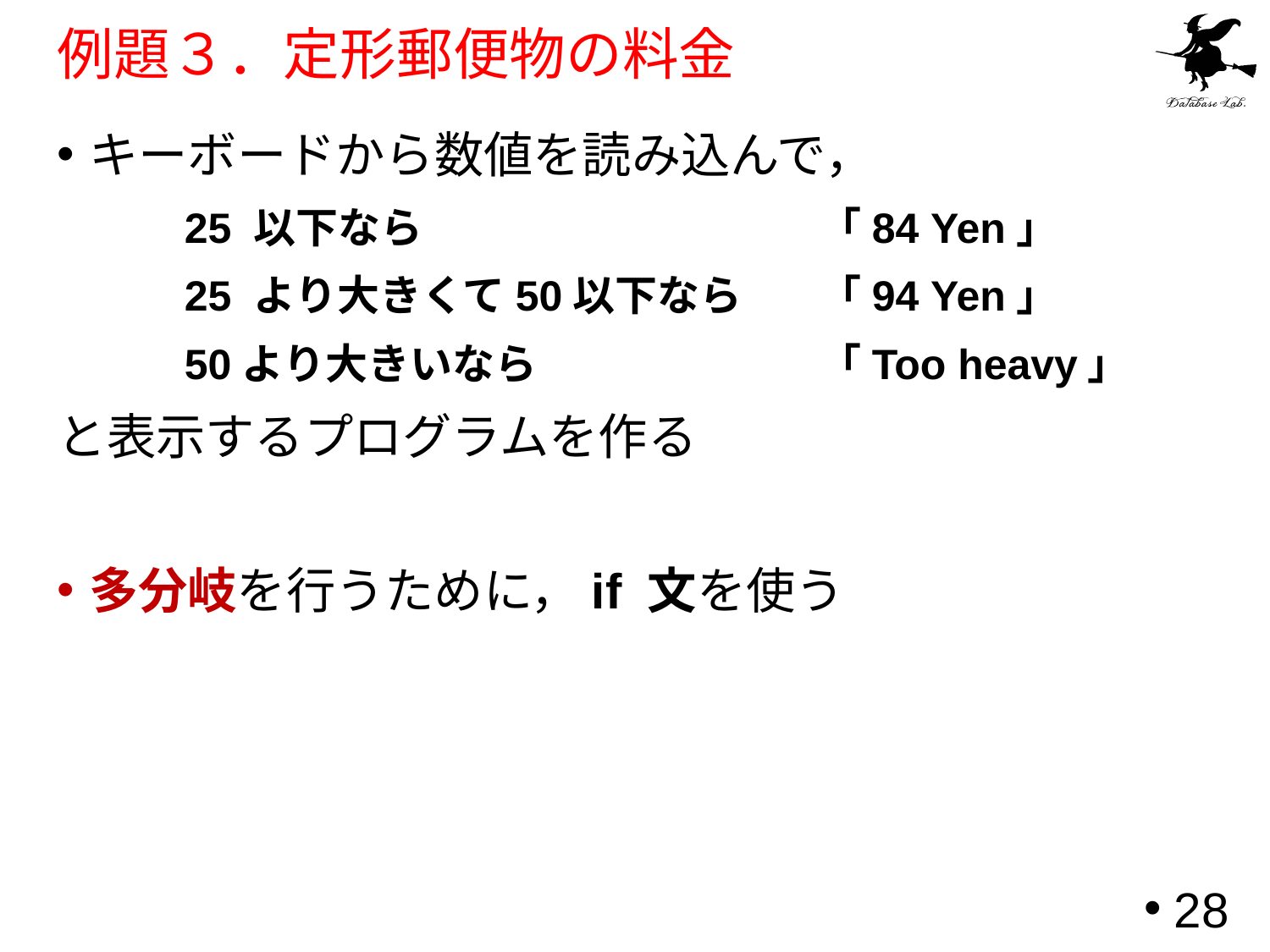

# 例題３．定形郵便物の料金
キーボードから数値を読み込んで，
	25 以下なら				「84 Yen」
	25 より大きくて50以下なら　	「94 Yen」
	50より大きいなら        　		「Too heavy」
と表示するプログラムを作る

多分岐を行うために，if 文を使う

28